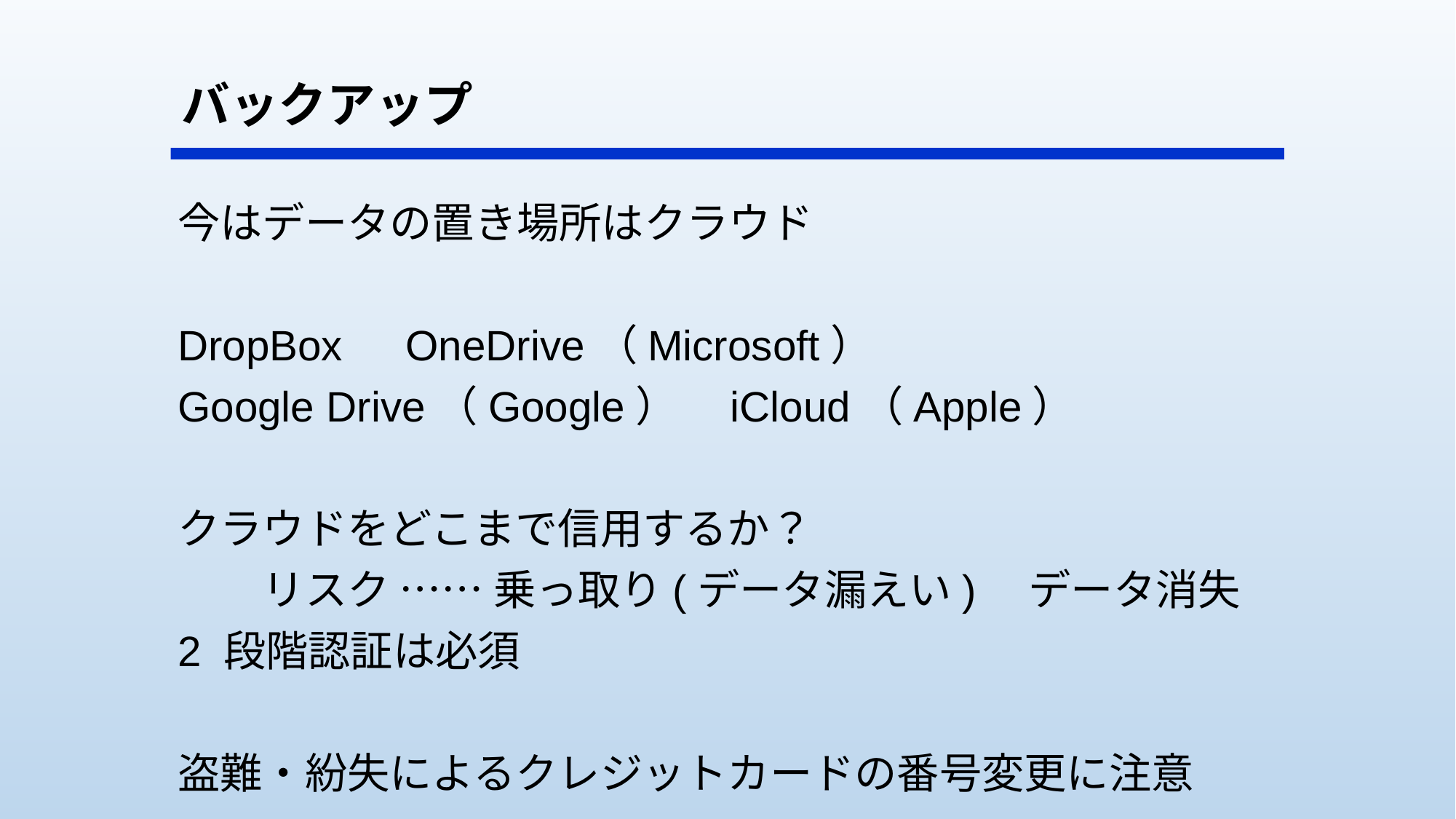

# バックアップ
今はデータの置き場所はクラウド

DropBox　OneDrive（Microsoft）
Google Drive（Google）　iCloud（Apple）

クラウドをどこまで信用するか？
　　リスク …… 乗っ取り(データ漏えい)　データ消失
2 段階認証は必須

盗難・紛失によるクレジットカードの番号変更に注意